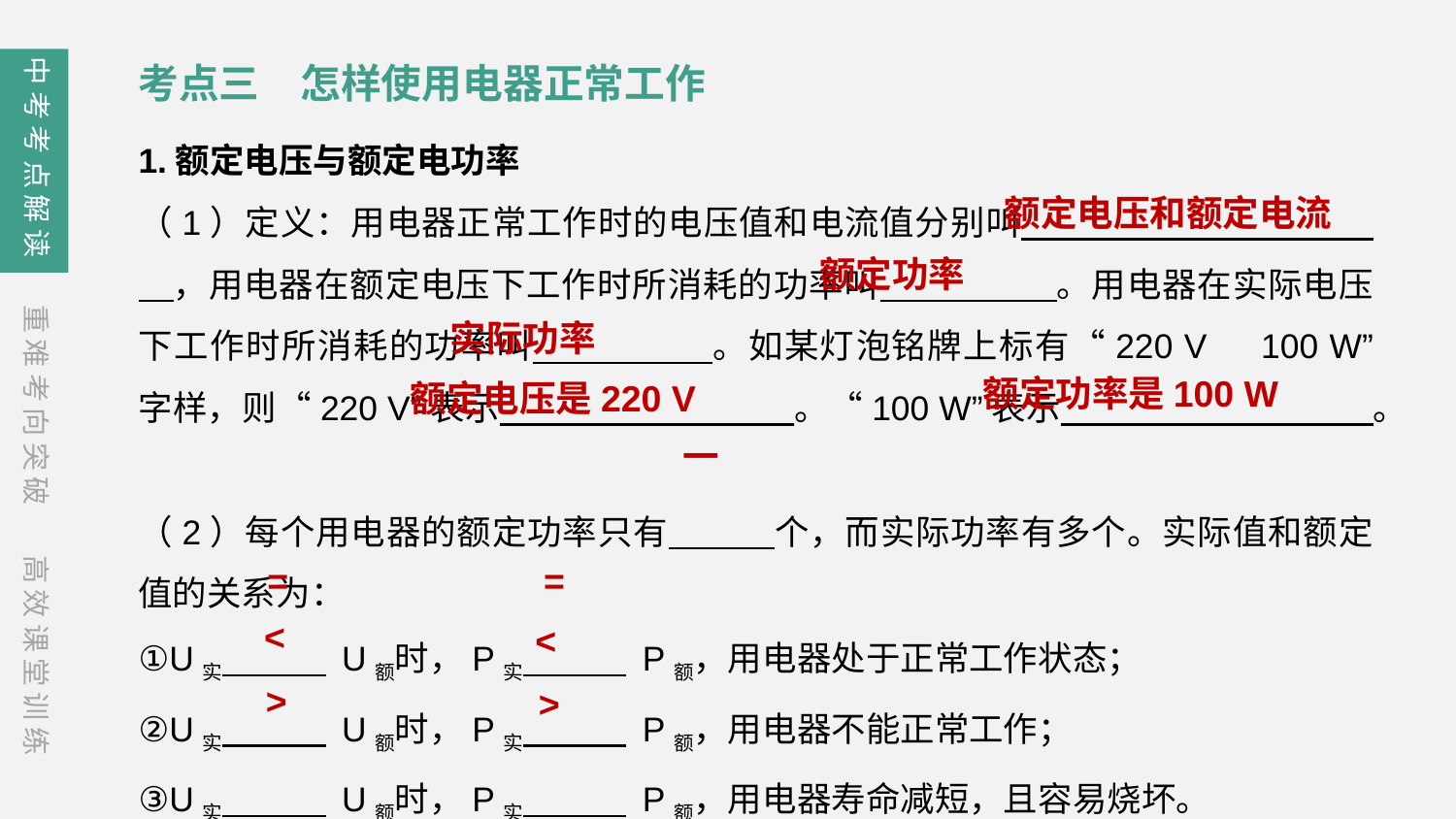

中考考点解读

考点三　怎样使用电器正常工作
1.额定电压与额定电功率
（1）定义：用电器正常工作时的电压值和电流值分别叫　　　　　　　　　　　，用电器在额定电压下工作时所消耗的功率叫　　　　　。用电器在实际电压下工作时所消耗的功率叫　　　　　。如某灯泡铭牌上标有“220 V　100 W” 字样，则“220 V”表示　　　　　　　　  。“100 W”表示　　　　　　　　　。
（2）每个用电器的额定功率只有　　　个，而实际功率有多个。实际值和额定值的关系为：
①U实　　　 U额时，P实　　　 P额，用电器处于正常工作状态；
②U实　　　 U额时，P实　　　 P额，用电器不能正常工作；
③U实　　　 U额时，P实　　　 P额，用电器寿命减短，且容易烧坏。
额定电压和额定电流
额定功率
实际功率
重难考向突破
额定功率是100 W
额定电压是220 V
一
高效课堂训练
=
=
<
<
>
>